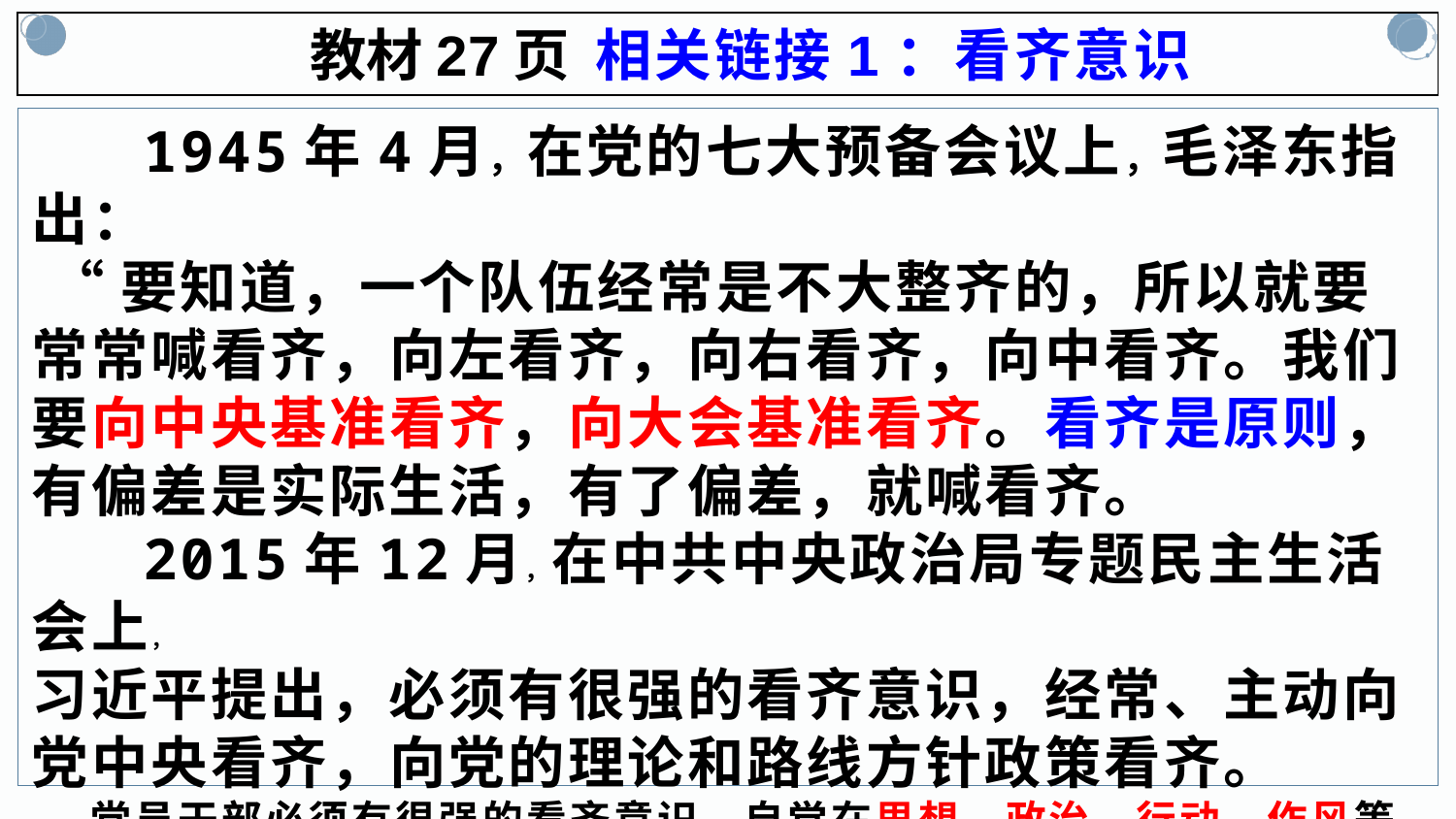

教材27页  相关链接1：看齐意识
   1945年4月，在党的七大预备会议上，毛泽东指出：
 “要知道，一个队伍经常是不大整齐的，所以就要
常常喊看齐，向左看齐，向右看齐，向中看齐。我们
要向中央基准看齐，向大会基准看齐。看齐是原则，
有偏差是实际生活，有了偏差，就喊看齐。
   2015年12月，在中共中央政治局专题民主生活会上，
习近平提出，必须有很强的看齐意识，经常、主动向
党中央看齐，向党的理论和路线方针政策看齐。
    党员干部必须有很强的看齐意识，自觉在思想、政治、行动、作风等方面始终做到向党中央看齐，向党的理论和路线方针政策看齐。